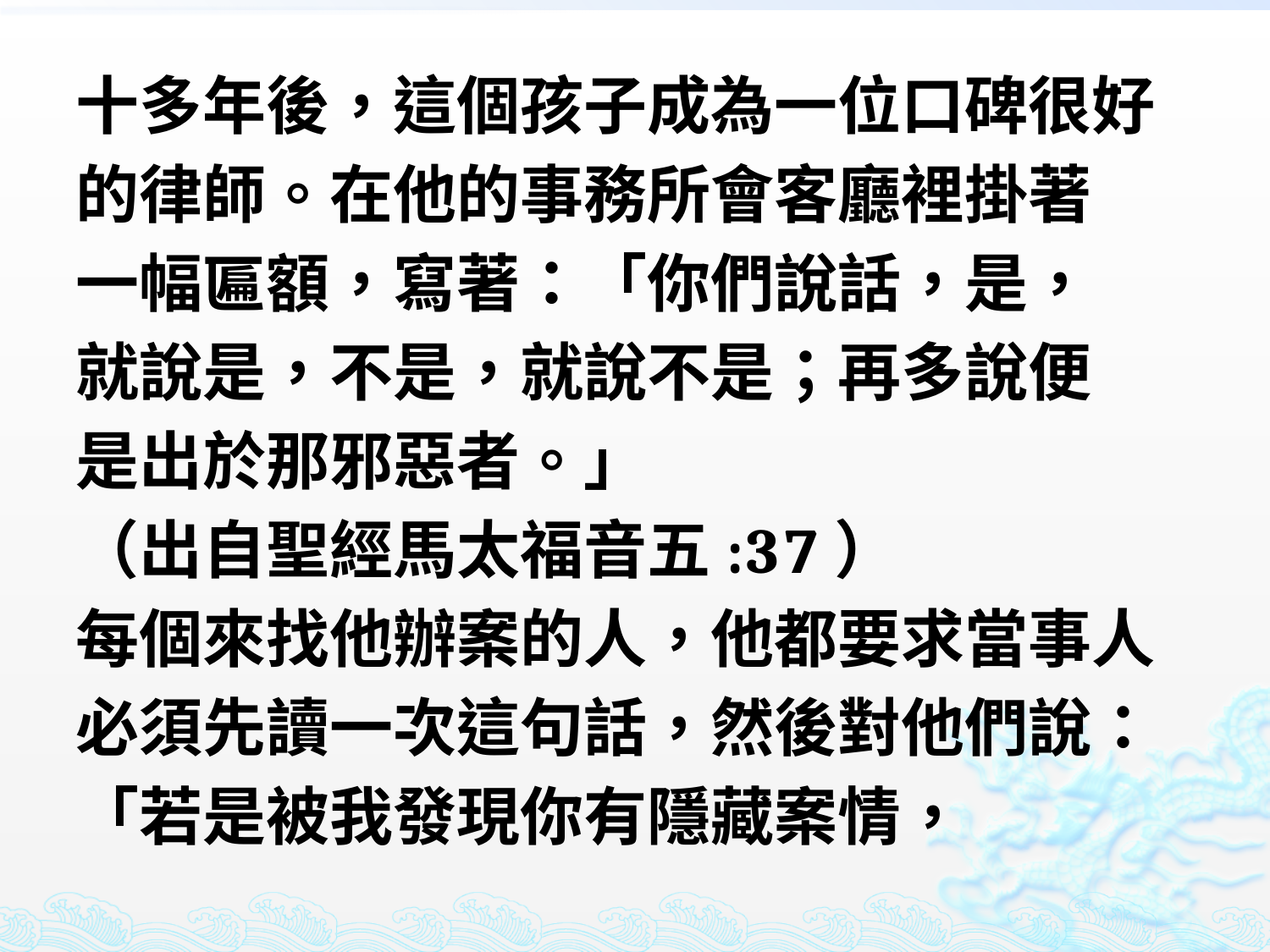

十多年後，這個孩子成為一位口碑很好
的律師。在他的事務所會客廳裡掛著
一幅匾額，寫著：「你們說話，是，
就說是，不是，就說不是；再多說便
是出於那邪惡者。」
（出自聖經馬太福音五:37）
每個來找他辦案的人，他都要求當事人
必須先讀一次這句話，然後對他們說：
「若是被我發現你有隱藏案情，